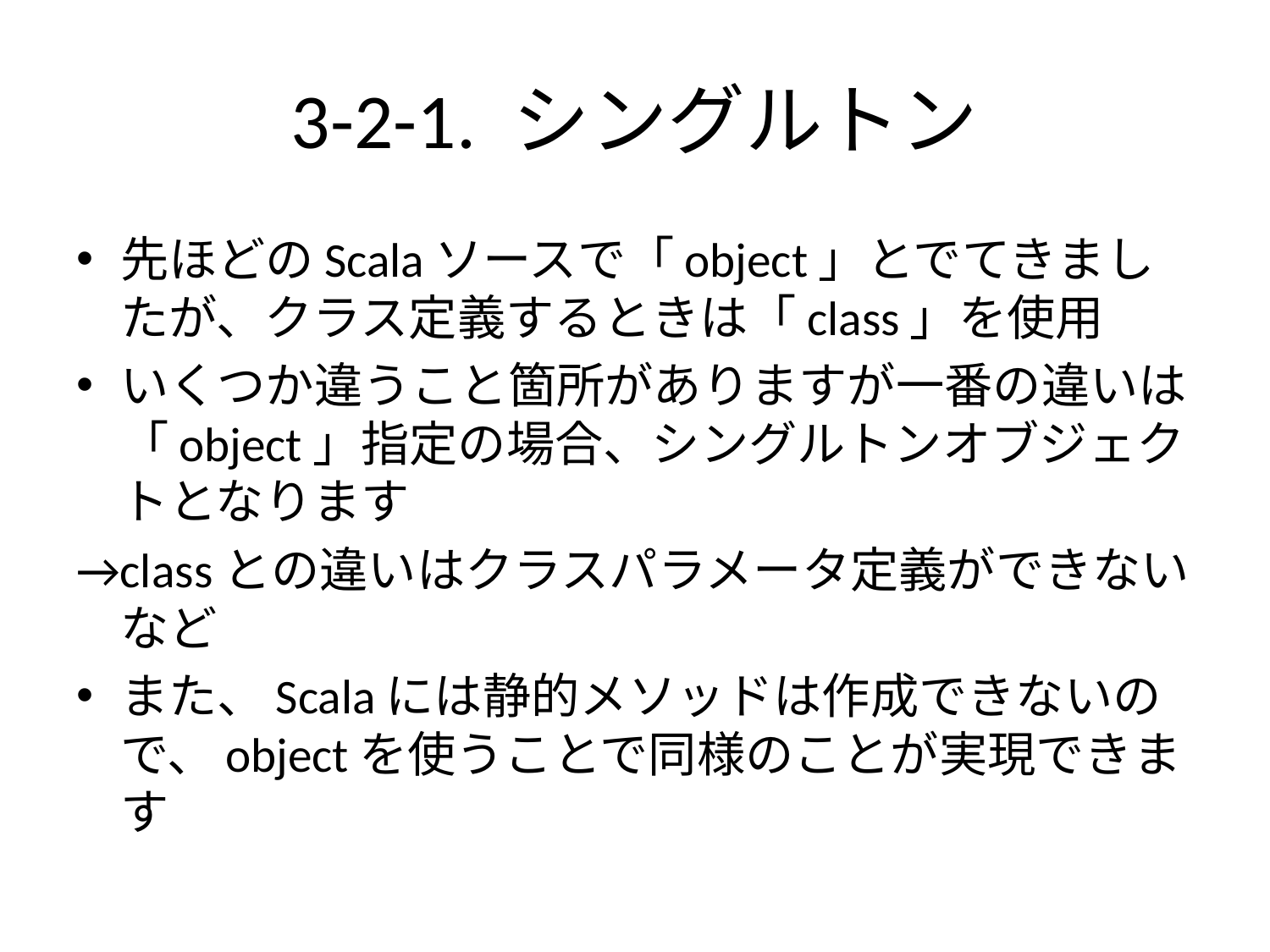

# 3-2-1. シングルトン
先ほどのScalaソースで「object」とでてきましたが、クラス定義するときは「class」を使用
いくつか違うこと箇所がありますが一番の違いは「object」指定の場合、シングルトンオブジェクトとなります
→classとの違いはクラスパラメータ定義ができないなど
また、Scalaには静的メソッドは作成できないので、objectを使うことで同様のことが実現できます